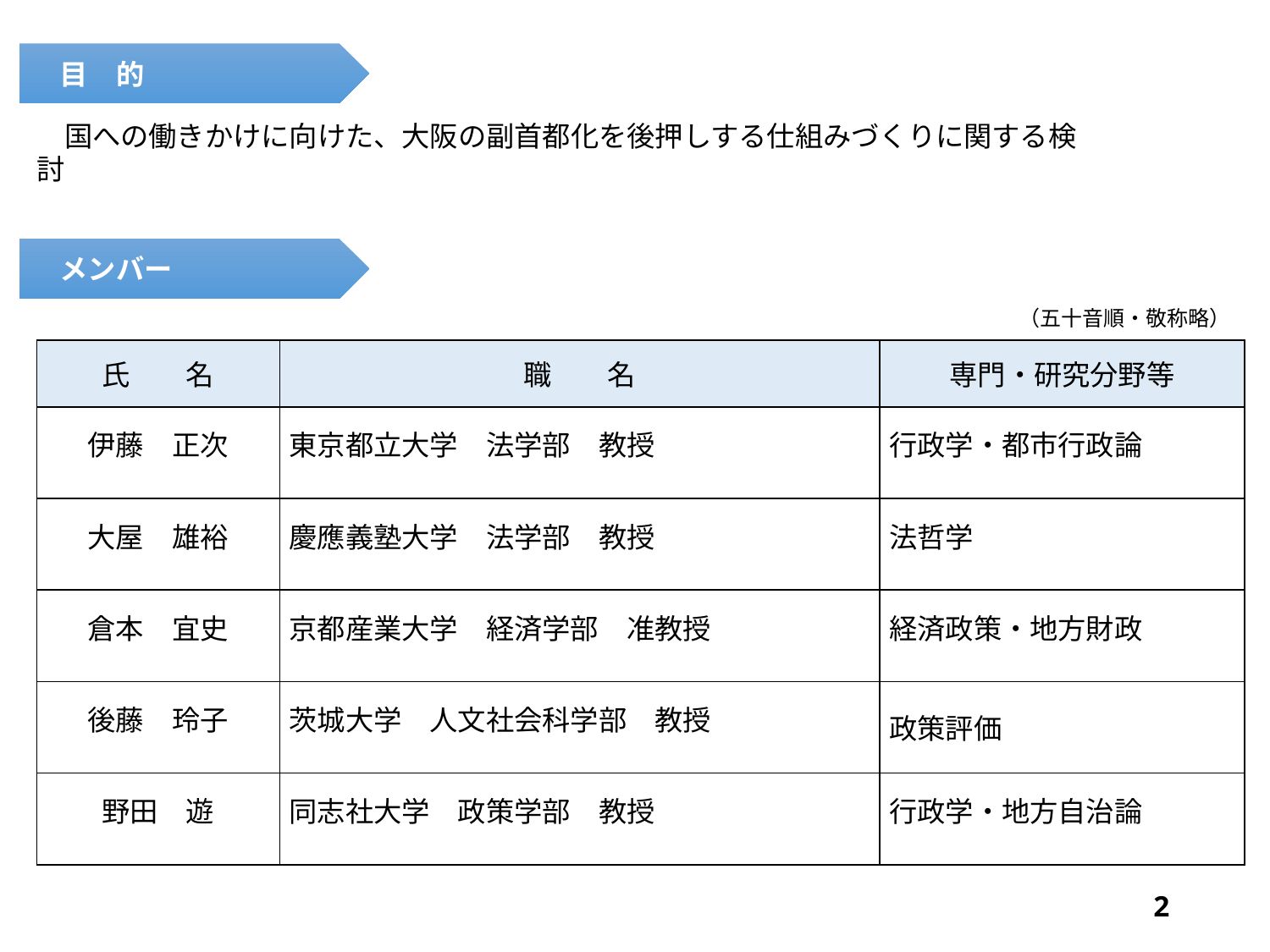

目　的
国への働きかけに向けた、大阪の副首都化を後押しする仕組みづくりに関する検討
　メンバー
（五十音順・敬称略）
| 氏　　名 | 職　　名 | 専門・研究分野等 |
| --- | --- | --- |
| 伊藤　正次 | 東京都立大学　法学部　教授 | 行政学・都市行政論 |
| 大屋　雄裕 | 慶應義塾大学　法学部　教授 | 法哲学 |
| 倉本　宜史 | 京都産業大学　経済学部　准教授 | 経済政策・地方財政 |
| 後藤　玲子 | 茨城大学　人文社会科学部　教授 | 政策評価 |
| 野田　遊 | 同志社大学　政策学部　教授 | 行政学・地方自治論 |
2